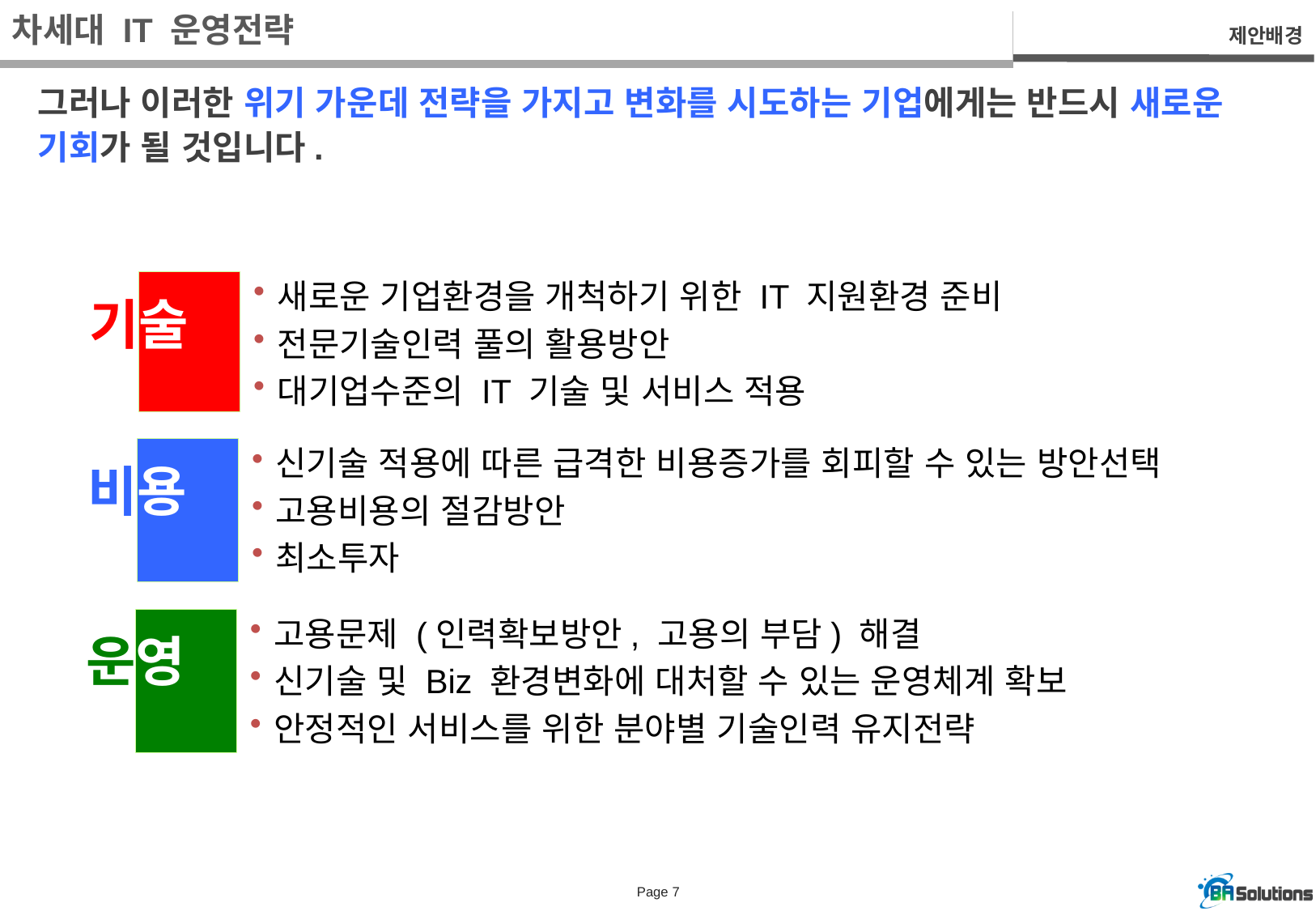

차세대 IT 운영전략
제안배경
그러나 이러한 위기 가운데 전략을 가지고 변화를 시도하는 기업에게는 반드시 새로운 기회가 될 것입니다.
새로운 기업환경을 개척하기 위한 IT 지원환경 준비
전문기술인력 풀의 활용방안
대기업수준의 IT 기술 및 서비스 적용

기술
신기술 적용에 따른 급격한 비용증가를 회피할 수 있는 방안선택
고용비용의 절감방안
최소투자

비용
고용문제 (인력확보방안, 고용의 부담) 해결
신기술 및 Biz 환경변화에 대처할 수 있는 운영체계 확보
안정적인 서비스를 위한 분야별 기술인력 유지전략

운영